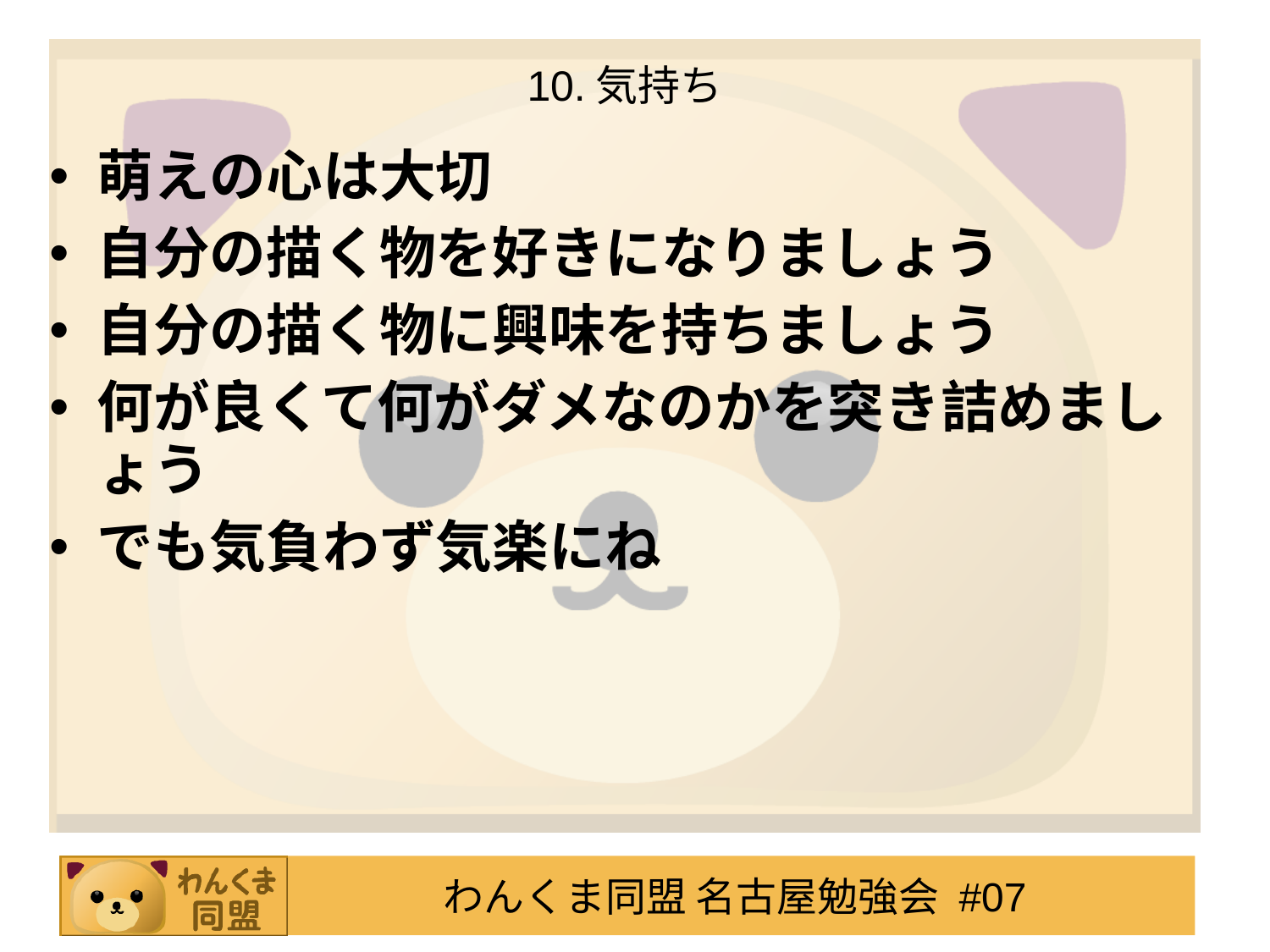

# 10.気持ち
萌えの心は大切
自分の描く物を好きになりましょう
自分の描く物に興味を持ちましょう
何が良くて何がダメなのかを突き詰めましょう
でも気負わず気楽にね